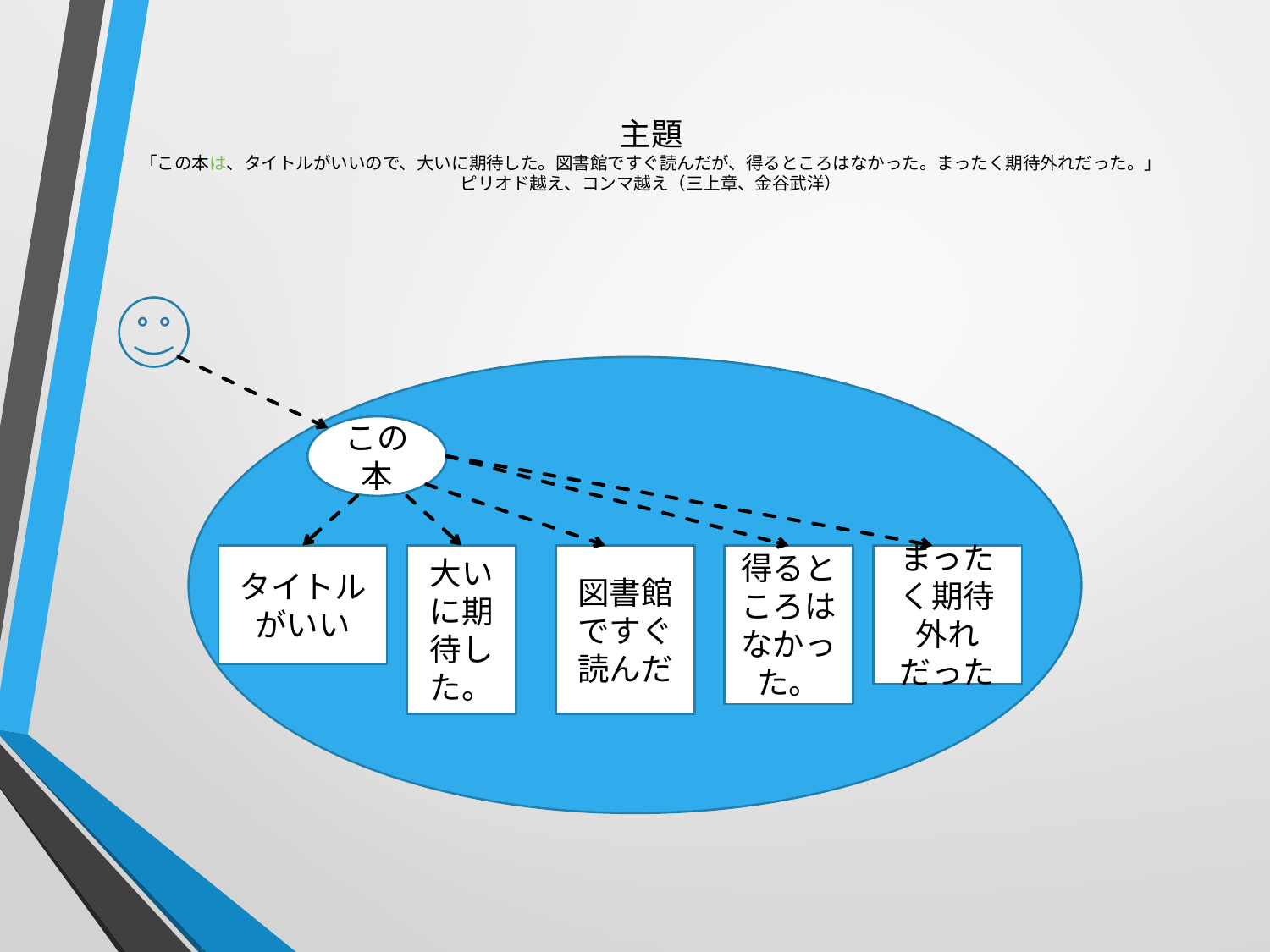

# 主題 「この本は、タイトルがいいので、大いに期待した。図書館ですぐ読んだが、得るところはなかった。まったく期待外れだった。」 ピリオド越え、コンマ越え（三上章、金谷武洋）

ハ
この本
タイトルがいい
得るところはなかった。
大いに期待した。
図書館ですぐ読んだ
まったく期待外れだった